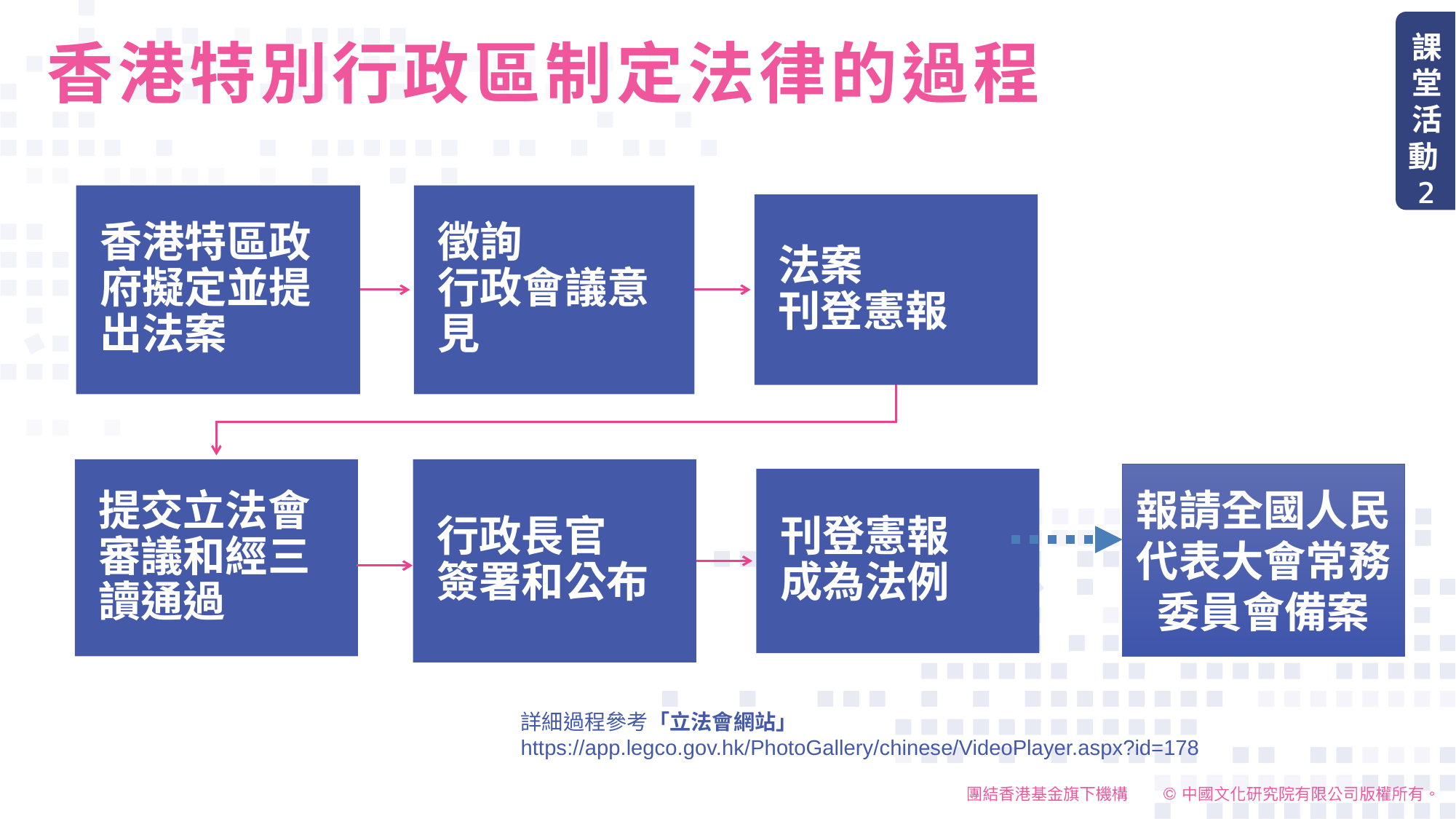

課堂活動2

# 香港特別行政區制定法律的過程

香港特區政府擬定並提出法案

徵詢
行政會議意見

法案
刊登憲報

提交立法會
審議和經三讀通過

行政長官
簽署和公布
刊登憲報
成為法例
報請全國人民代表大會常務委員會備案

詳細過程參考「立法會網站」 https://app.legco.gov.hk/PhotoGallery/chinese/VideoPlayer.aspx?id=178